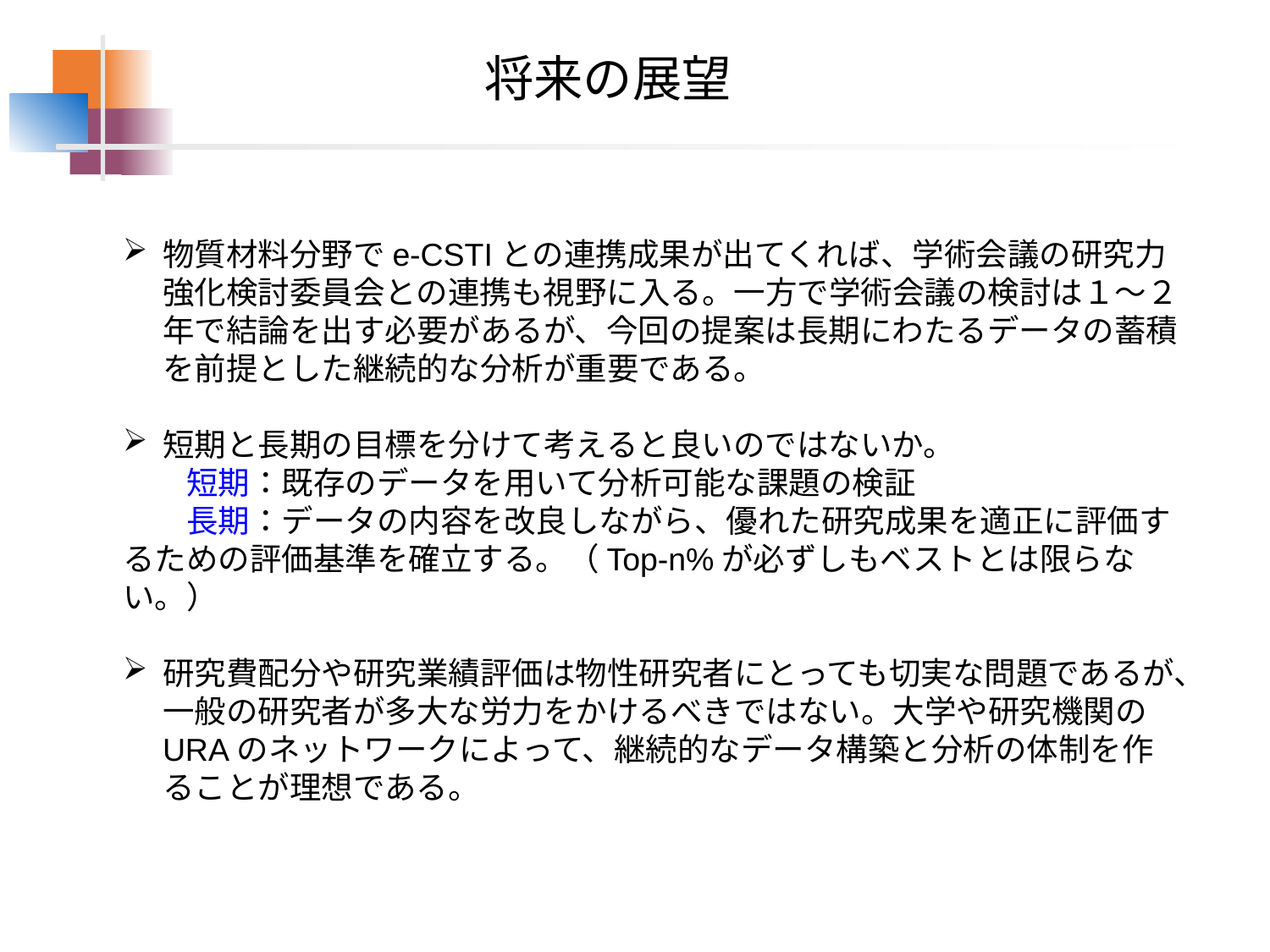

将来の展望
物質材料分野でe-CSTIとの連携成果が出てくれば、学術会議の研究力強化検討委員会との連携も視野に入る。一方で学術会議の検討は１～２年で結論を出す必要があるが、今回の提案は長期にわたるデータの蓄積を前提とした継続的な分析が重要である。

短期と長期の目標を分けて考えると良いのではないか。
　　短期：既存のデータを用いて分析可能な課題の検証
　　長期：データの内容を改良しながら、優れた研究成果を適正に評価するための評価基準を確立する。（Top-n%が必ずしもベストとは限らない。）

研究費配分や研究業績評価は物性研究者にとっても切実な問題であるが、一般の研究者が多大な労力をかけるべきではない。大学や研究機関のURAのネットワークによって、継続的なデータ構築と分析の体制を作ることが理想である。